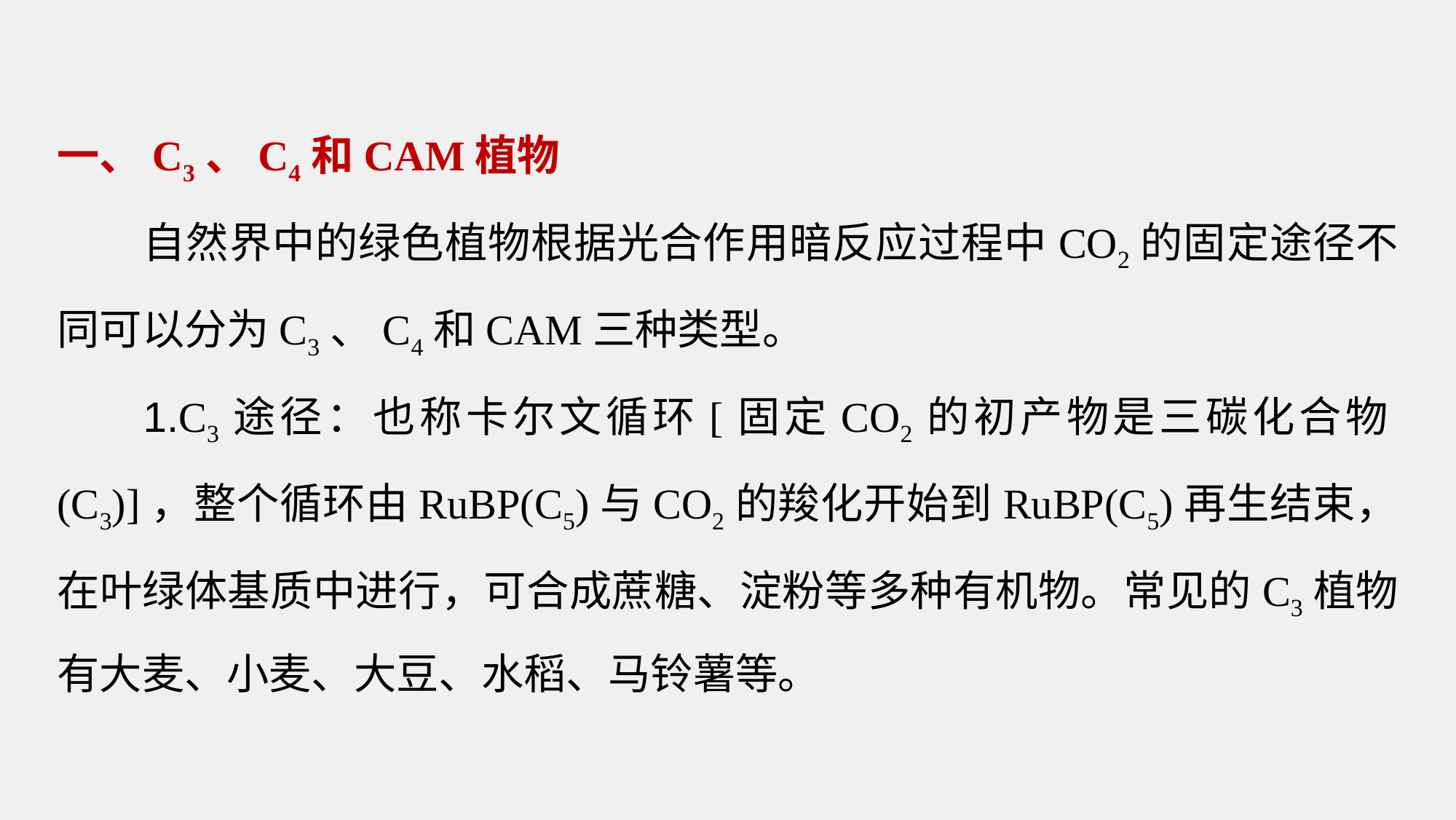

一、C3、C4和CAM植物
自然界中的绿色植物根据光合作用暗反应过程中CO2的固定途径不同可以分为C3、C4和CAM三种类型。
1.C3途径：也称卡尔文循环[固定CO2的初产物是三碳化合物(C3)]，整个循环由RuBP(C5)与CO2的羧化开始到RuBP(C5)再生结束，在叶绿体基质中进行，可合成蔗糖、淀粉等多种有机物。常见的C3植物有大麦、小麦、大豆、水稻、马铃薯等。